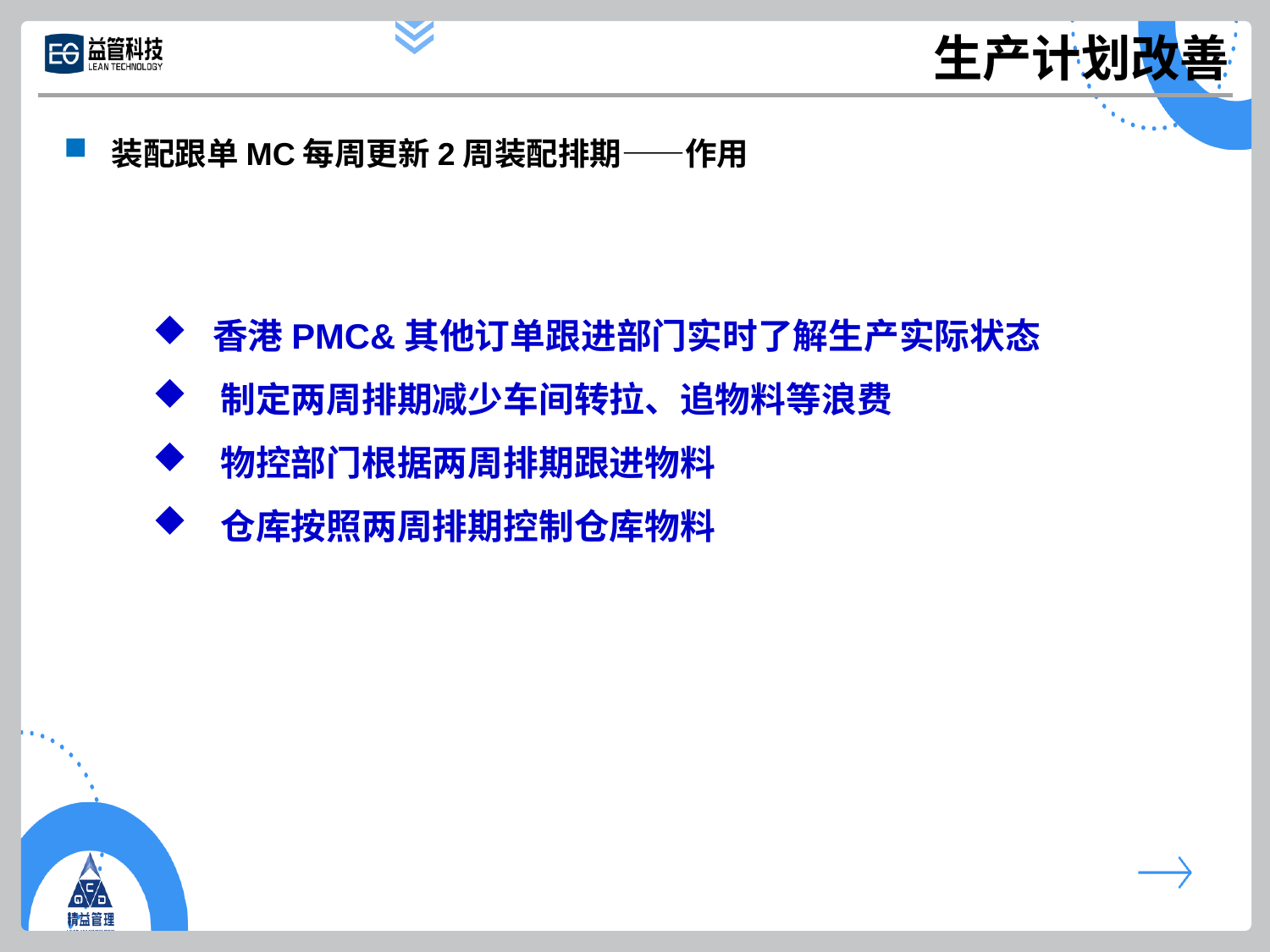

生产计划改善
装配跟单MC每周更新2周装配排期——作用
  香港PMC&其他订单跟进部门实时了解生产实际状态
   制定两周排期减少车间转拉、追物料等浪费
   物控部门根据两周排期跟进物料
   仓库按照两周排期控制仓库物料